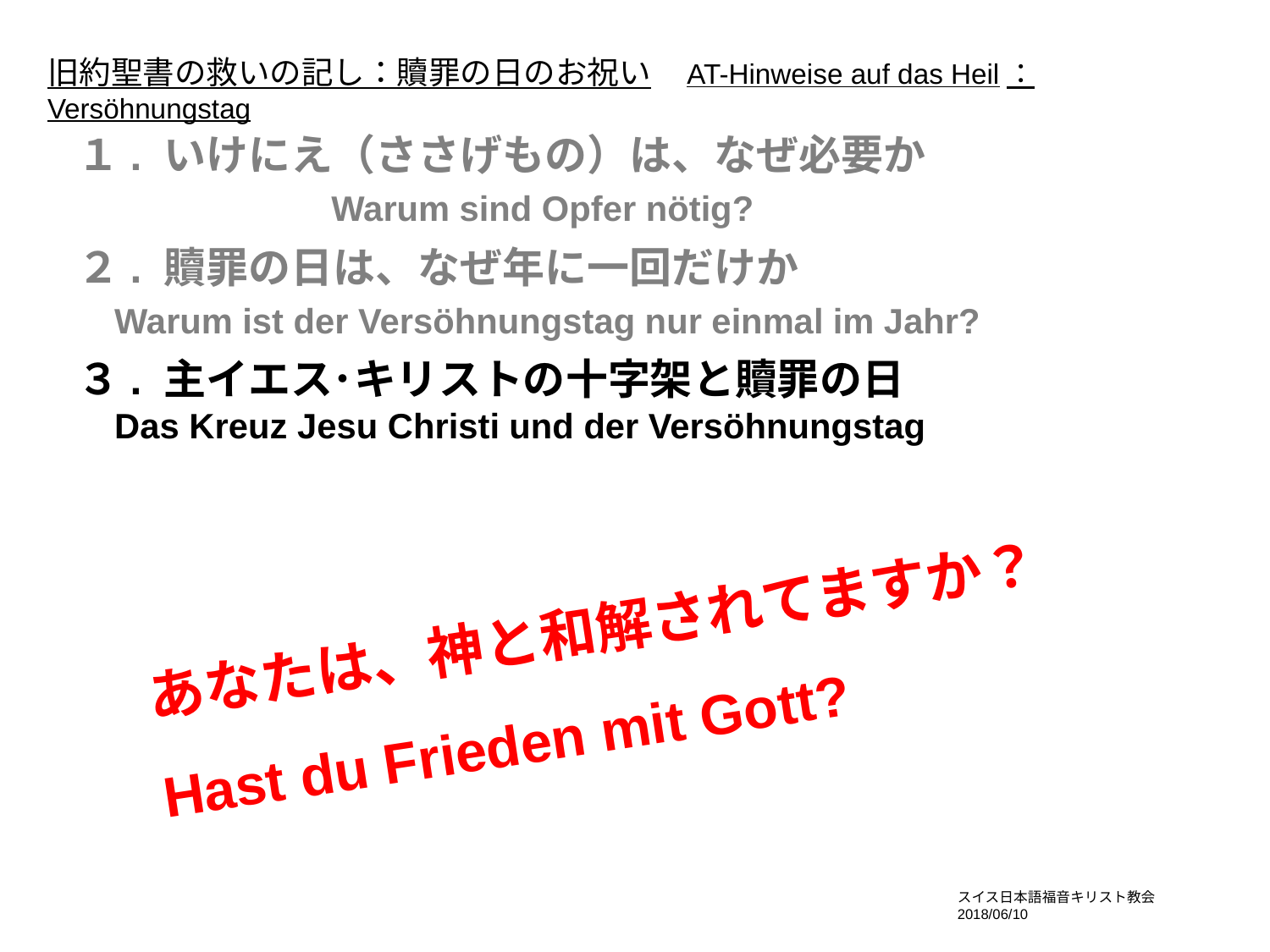

旧約聖書の救いの記し：贖罪の日のお祝い    AT-Hinweise auf das Heil：Versöhnungstag
１. いけにえ（ささげもの）は、なぜ必要か
　	　	Warum sind Opfer nötig?
２. 贖罪の日は、なぜ年に一回だけか
	Warum ist der Versöhnungstag nur einmal im Jahr?
３. 主イエス･キリストの十字架と贖罪の日
	Das Kreuz Jesu Christi und der Versöhnungstag
あなたは、神と和解されてますか？

Hast du Frieden mit Gott?
スイス日本語福音キリスト教会　2018/06/10